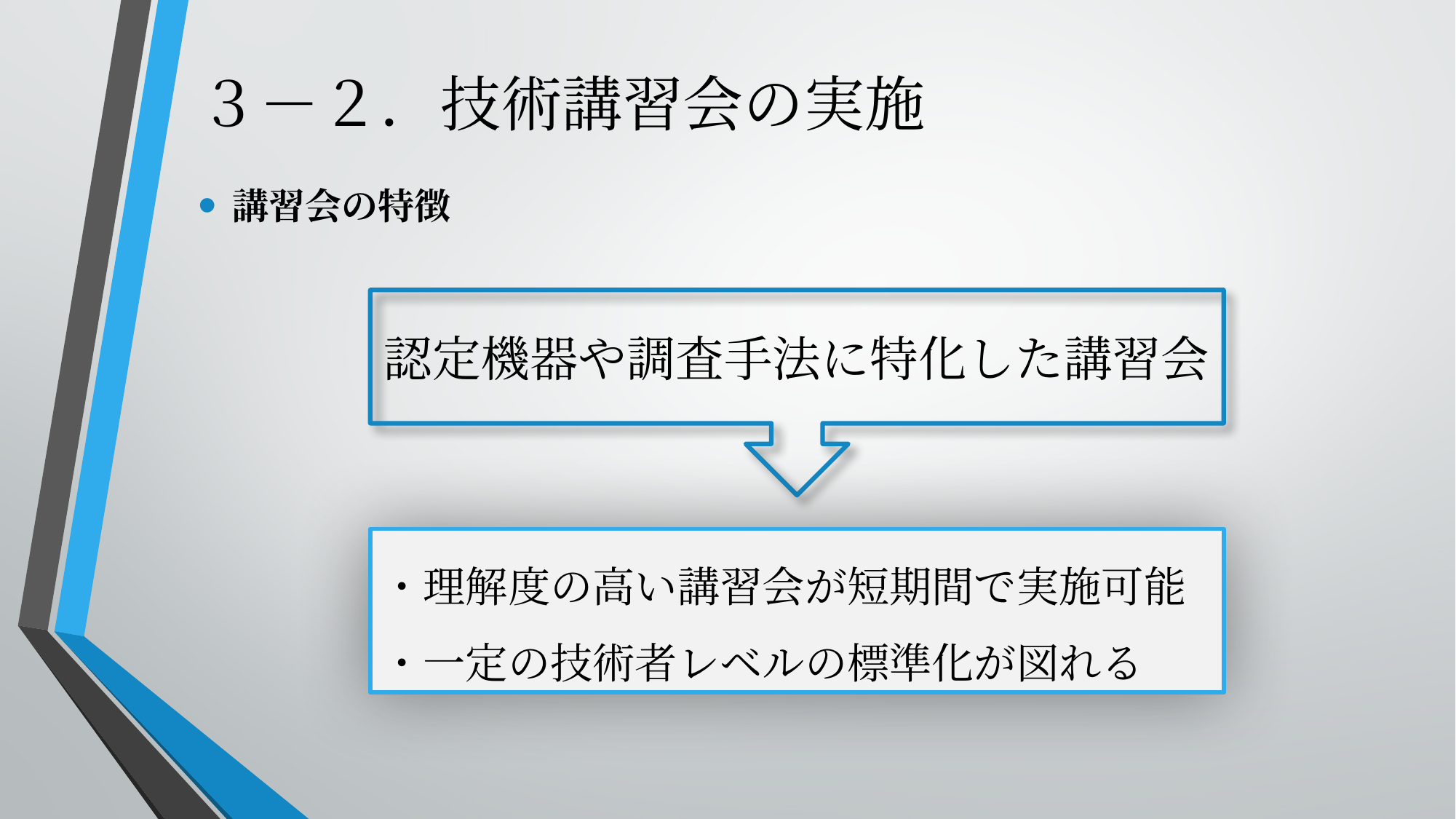

# ３－２．技術講習会の実施
講習会の特徴

認定機器や調査手法に特化した講習会
・理解度の高い講習会が短期間で実施可能
・一定の技術者レベルの標準化が図れる